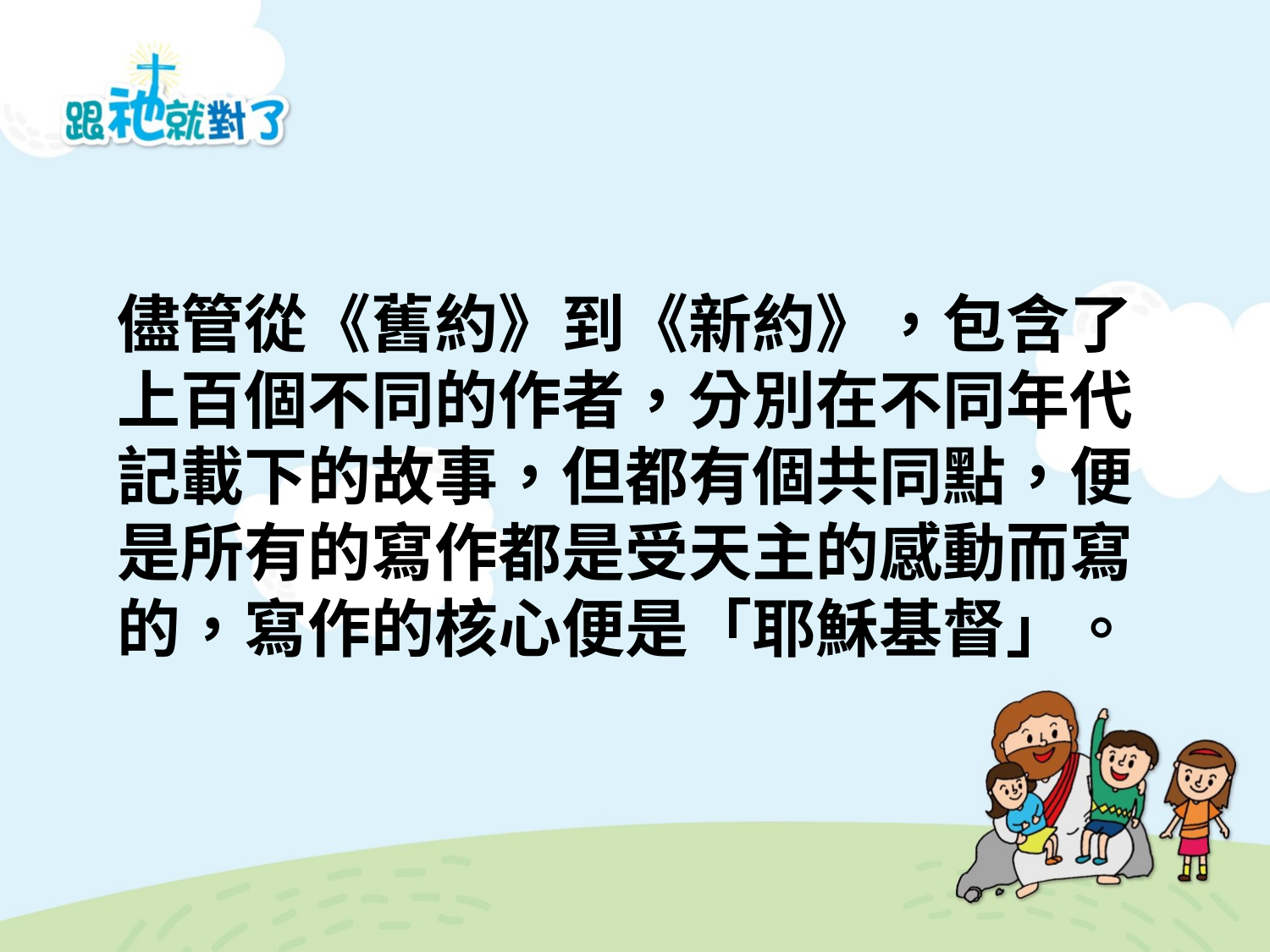

儘管從《舊約》到《新約》，包含了上百個不同的作者，分別在不同年代記載下的故事，但都有個共同點，便是所有的寫作都是受天主的感動而寫的，寫作的核心便是「耶穌基督」。